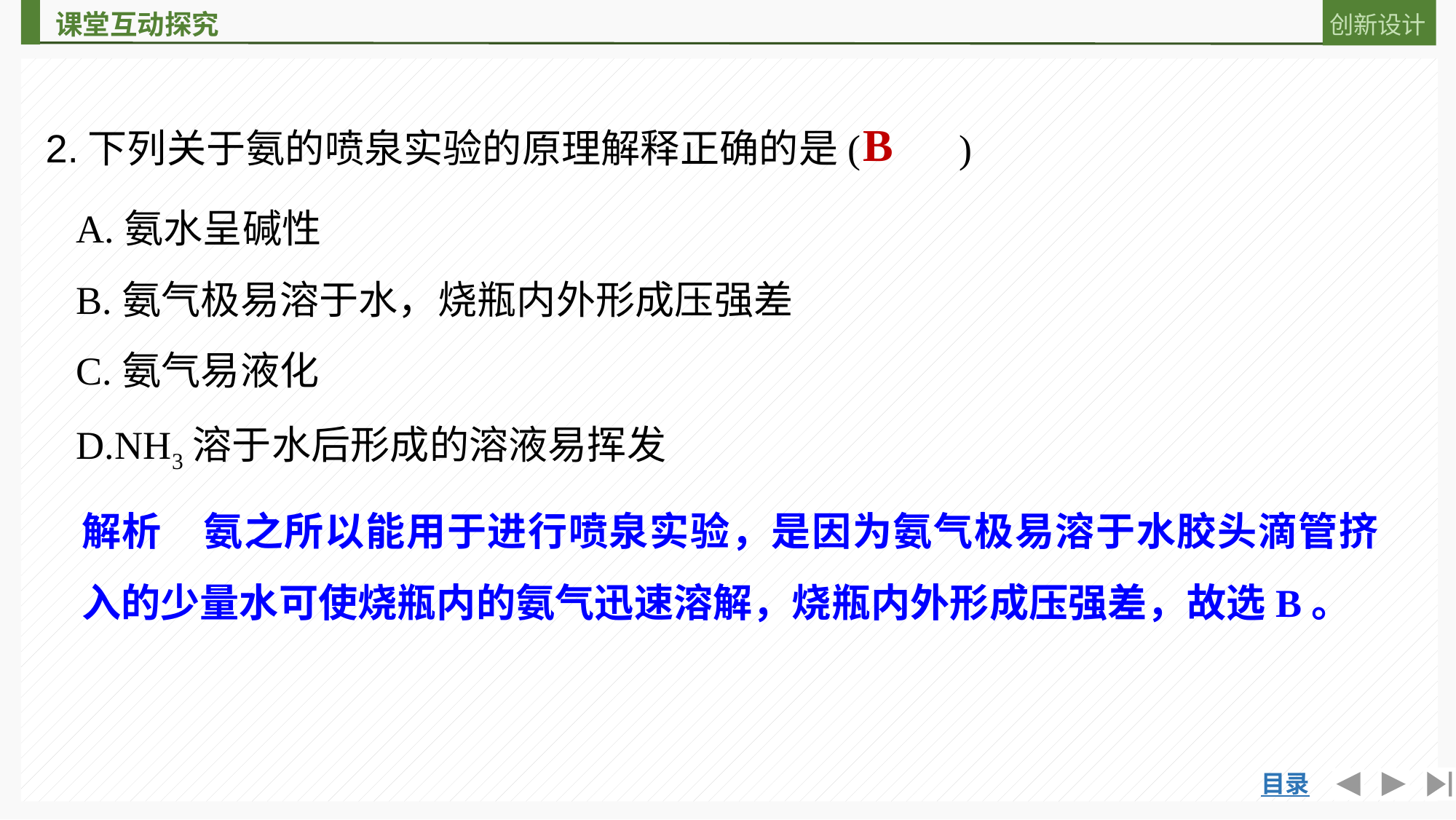

2.下列关于氨的喷泉实验的原理解释正确的是(　　)
B
A.氨水呈碱性
B.氨气极易溶于水，烧瓶内外形成压强差
C.氨气易液化
D.NH3溶于水后形成的溶液易挥发
解析　氨之所以能用于进行喷泉实验，是因为氨气极易溶于水胶头滴管挤入的少量水可使烧瓶内的氨气迅速溶解，烧瓶内外形成压强差，故选B。